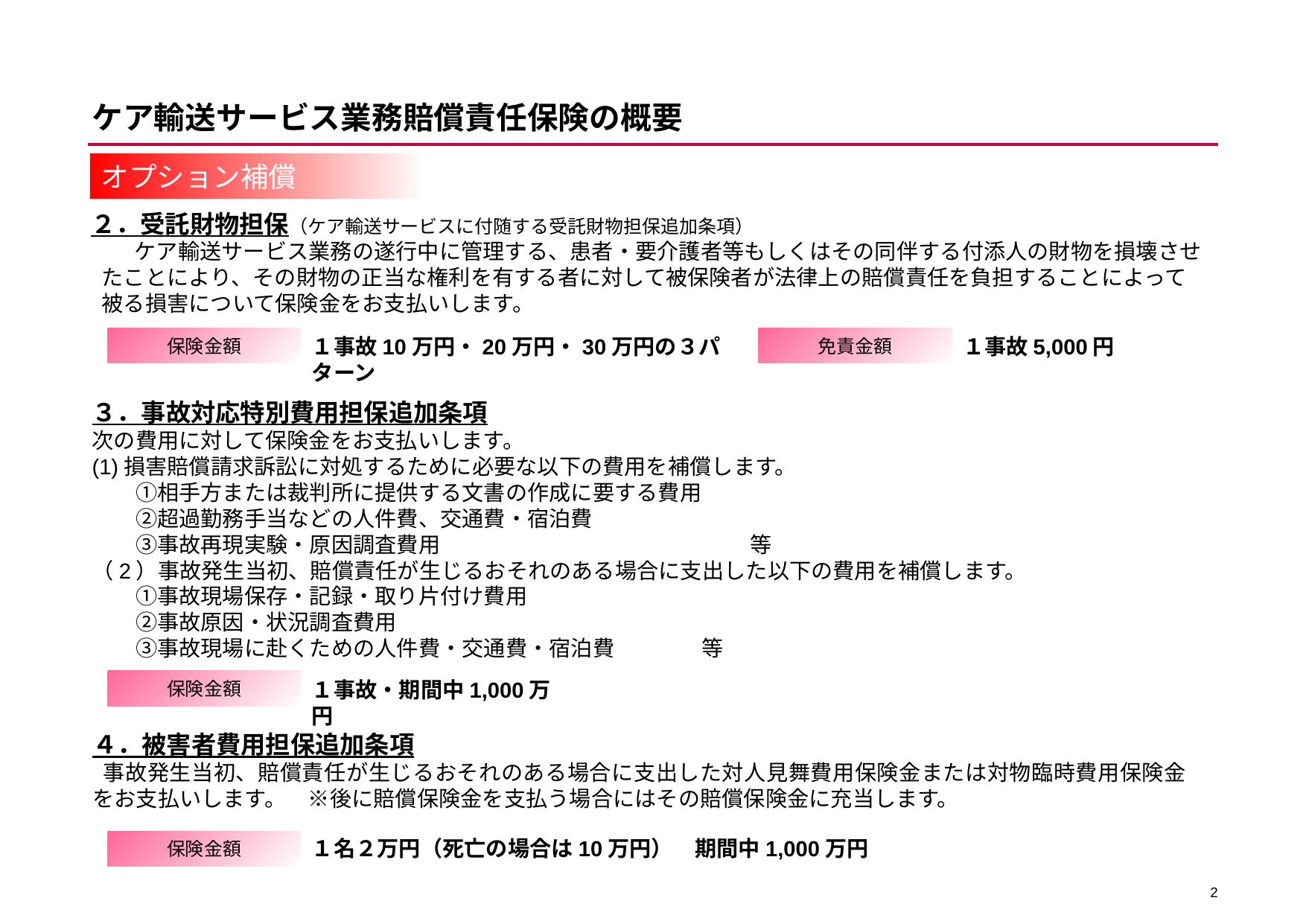

ケア輸送サービス業務賠償責任保険の概要
オプション補償
２．受託財物担保（ケア輸送サービスに付随する受託財物担保追加条項）
　　ケア輸送サービス業務の遂行中に管理する、患者・要介護者等もしくはその同伴する付添人の財物を損壊させたことにより、その財物の正当な権利を有する者に対して被保険者が法律上の賠償責任を負担することによって被る損害について保険金をお支払いします。
保険金額
１事故10万円・20万円・30万円の３パターン
免責金額
１事故5,000円
３．事故対応特別費用担保追加条項
次の費用に対して保険金をお支払いします。
(1)損害賠償請求訴訟に対処するために必要な以下の費用を補償します。
　　①相手方または裁判所に提供する文書の作成に要する費用
　　②超過勤務手当などの人件費、交通費・宿泊費
　　③事故再現実験・原因調査費用　　　　　　　　　　　　　　 等
（2）事故発生当初、賠償責任が生じるおそれのある場合に支出した以下の費用を補償します。
　　①事故現場保存・記録・取り片付け費用
　　②事故原因・状況調査費用
　　③事故現場に赴くための人件費・交通費・宿泊費　　　　等
保険金額
１事故・期間中1,000万円
４．被害者費用担保追加条項
 事故発生当初、賠償責任が生じるおそれのある場合に支出した対人見舞費用保険金または対物臨時費用保険金をお支払いします。　※後に賠償保険金を支払う場合にはその賠償保険金に充当します。
１名２万円（死亡の場合は10万円）　期間中1,000万円
保険金額